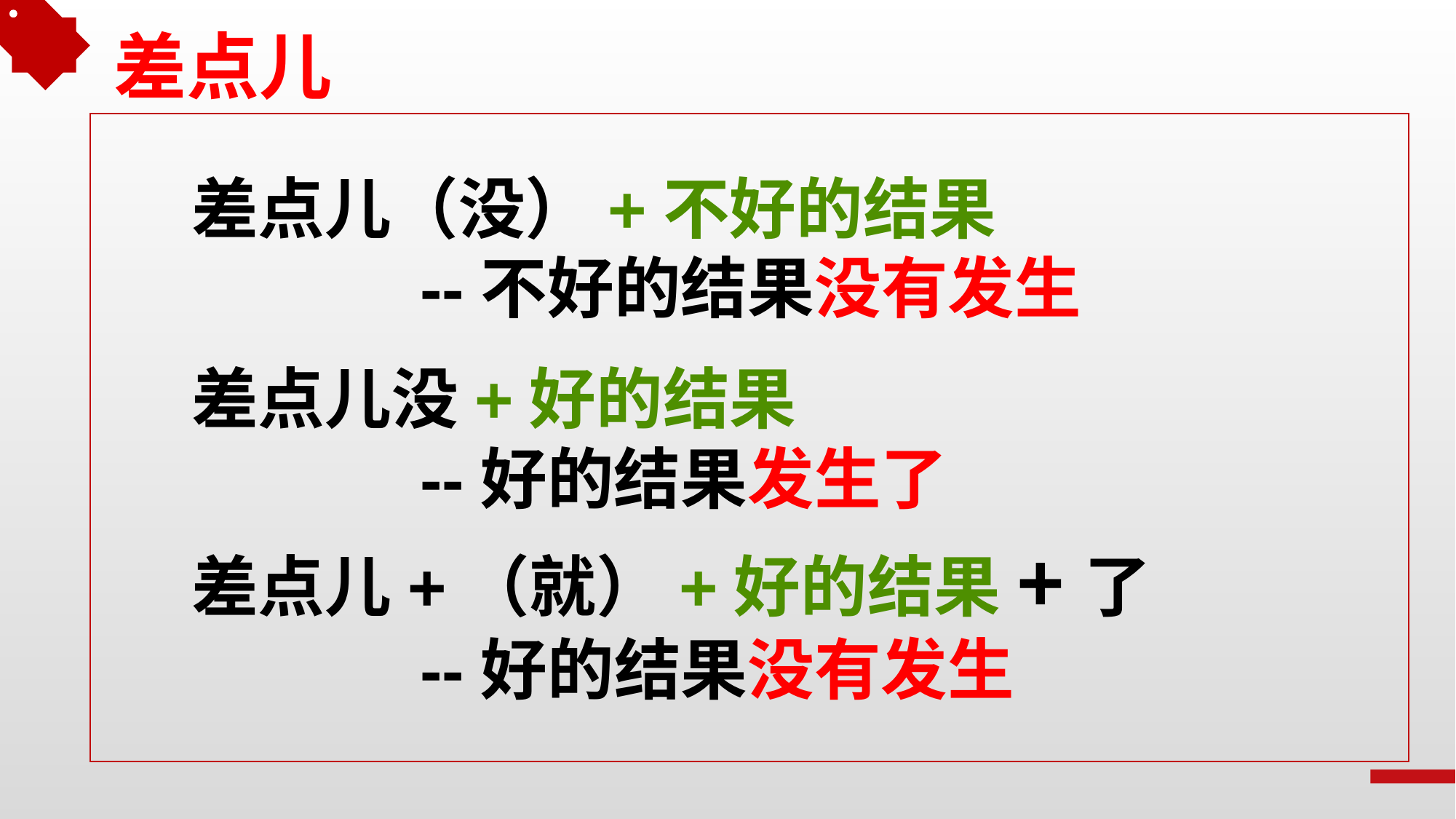

差点儿

 差点儿（没）+不好的结果
              --不好的结果没有发生
 差点儿没+好的结果
              --好的结果发生了
 差点儿+（就）+好的结果+了
              --好的结果没有发生